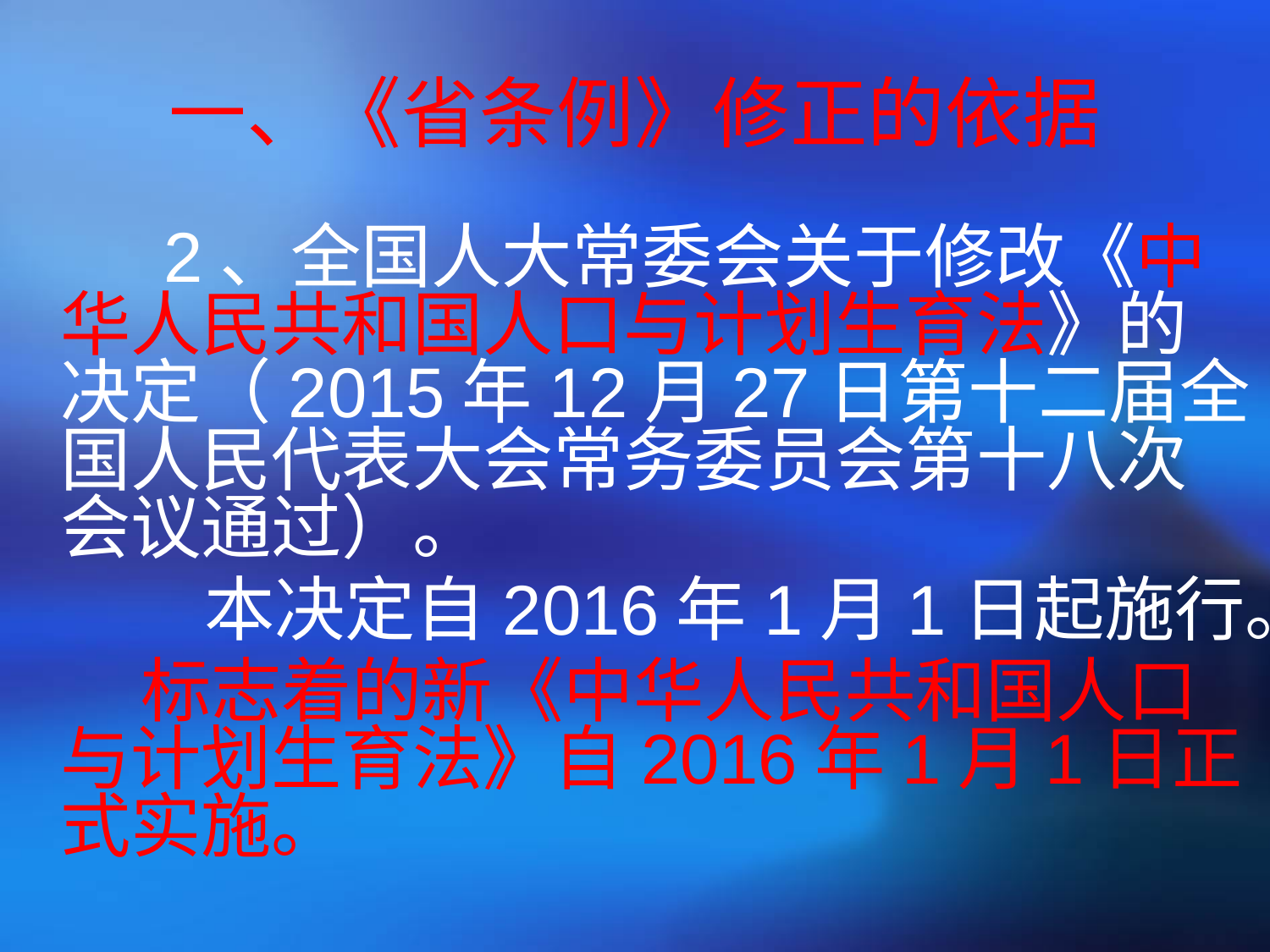

# 一、《省条例》修正的依据
           2、全国人大常委会关于修改《中华人民共和国人口与计划生育法》的决定（2015年12月27日第十二届全国人民代表大会常务委员会第十八次会议通过）。
           本决定自2016年1月1日起施行。
       标志着的新《中华人民共和国人口与计划生育法》自2016年1月1日正式实施。